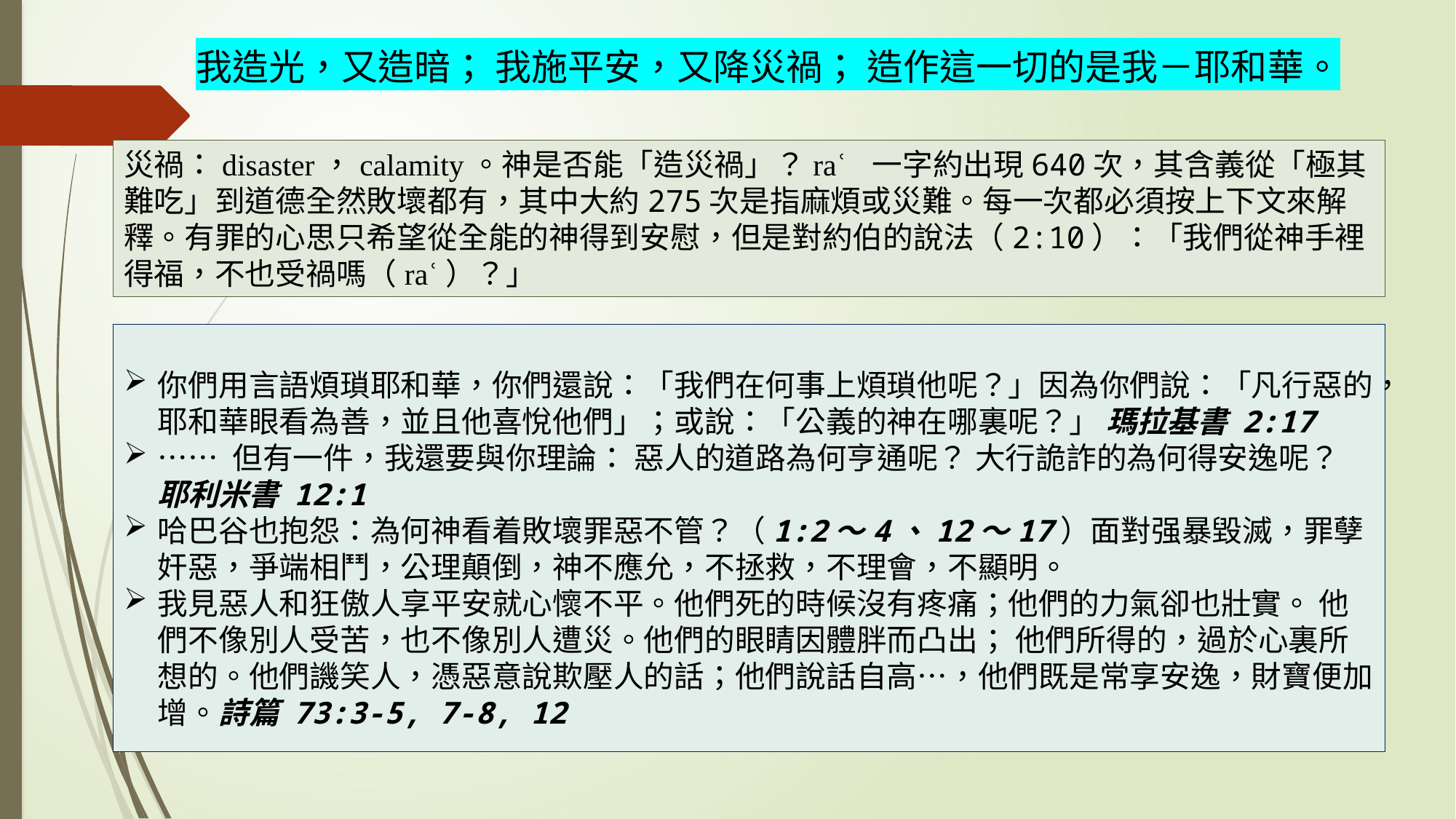

我造光，又造暗； 我施平安，又降災禍； 造作這一切的是我－耶和華。
災禍：disaster，calamity。神是否能「造災禍」？raʿ 一字約出現640次，其含義從「極其難吃」到道德全然敗壞都有，其中大約275次是指麻煩或災難。每一次都必須按上下文來解釋。有罪的心思只希望從全能的神得到安慰，但是對約伯的說法（2:10）：「我們從神手裡得福，不也受禍嗎（raʿ）？」

你們用言語煩瑣耶和華，你們還說：「我們在何事上煩瑣他呢？」因為你們說：「凡行惡的，耶和華眼看為善，並且他喜悅他們」；或說：「公義的神在哪裏呢？」 瑪拉基書 2:17
⋯⋯ 但有一件，我還要與你理論： 惡人的道路為何亨通呢？ 大行詭詐的為何得安逸呢？ 耶利米書 12:1
哈巴谷也抱怨：為何神看着敗壞罪惡不管？（1:2～4、12～17）面對强暴毀滅，罪孽奸惡，爭端相鬥，公理顛倒，神不應允，不拯救，不理會，不顯明。
我見惡人和狂傲人享平安就心懷不平。他們死的時候沒有疼痛；他們的力氣卻也壯實。 他們不像別人受苦，也不像別人遭災。他們的眼睛因體胖而凸出； 他們所得的，過於心裏所想的。他們譏笑人，憑惡意說欺壓人的話；他們說話自高…，他們既是常享安逸，財寶便加增。詩篇 73:3-5, 7-8, 12